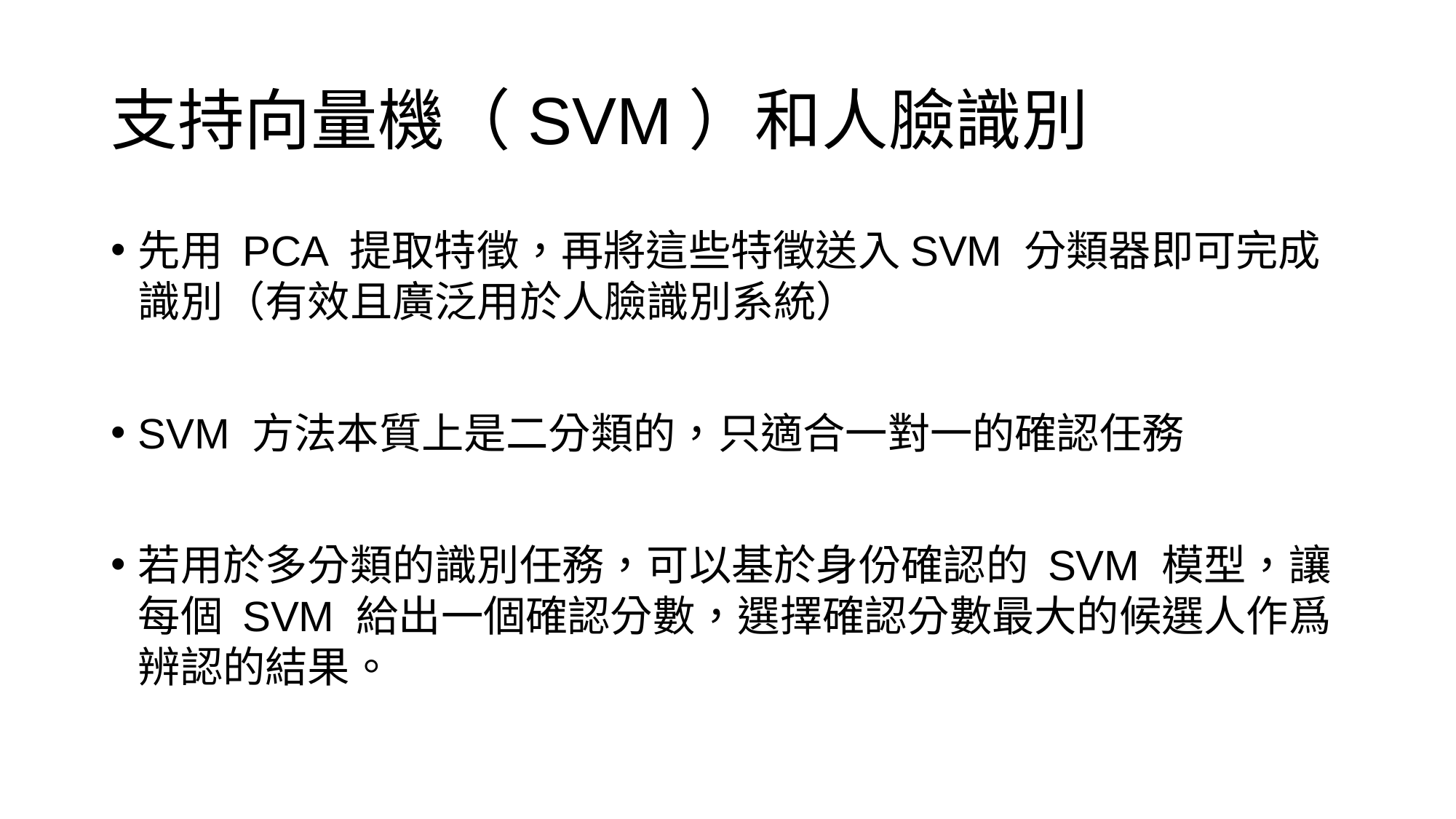

# 支持向量機（SVM）和人臉識別
先用 PCA 提取特徵，再將這些特徵送入SVM 分類器即可完成識別（有效且廣泛用於人臉識別系統）​

SVM 方法本質上是二分類的，只適合一對一的確認任務​

若用於多分類的識別任務，可以基於身份確認的 SVM 模型，讓每個 SVM 給出一個確認分數，選擇確認分數最大的候選人作爲辨認的結果。​